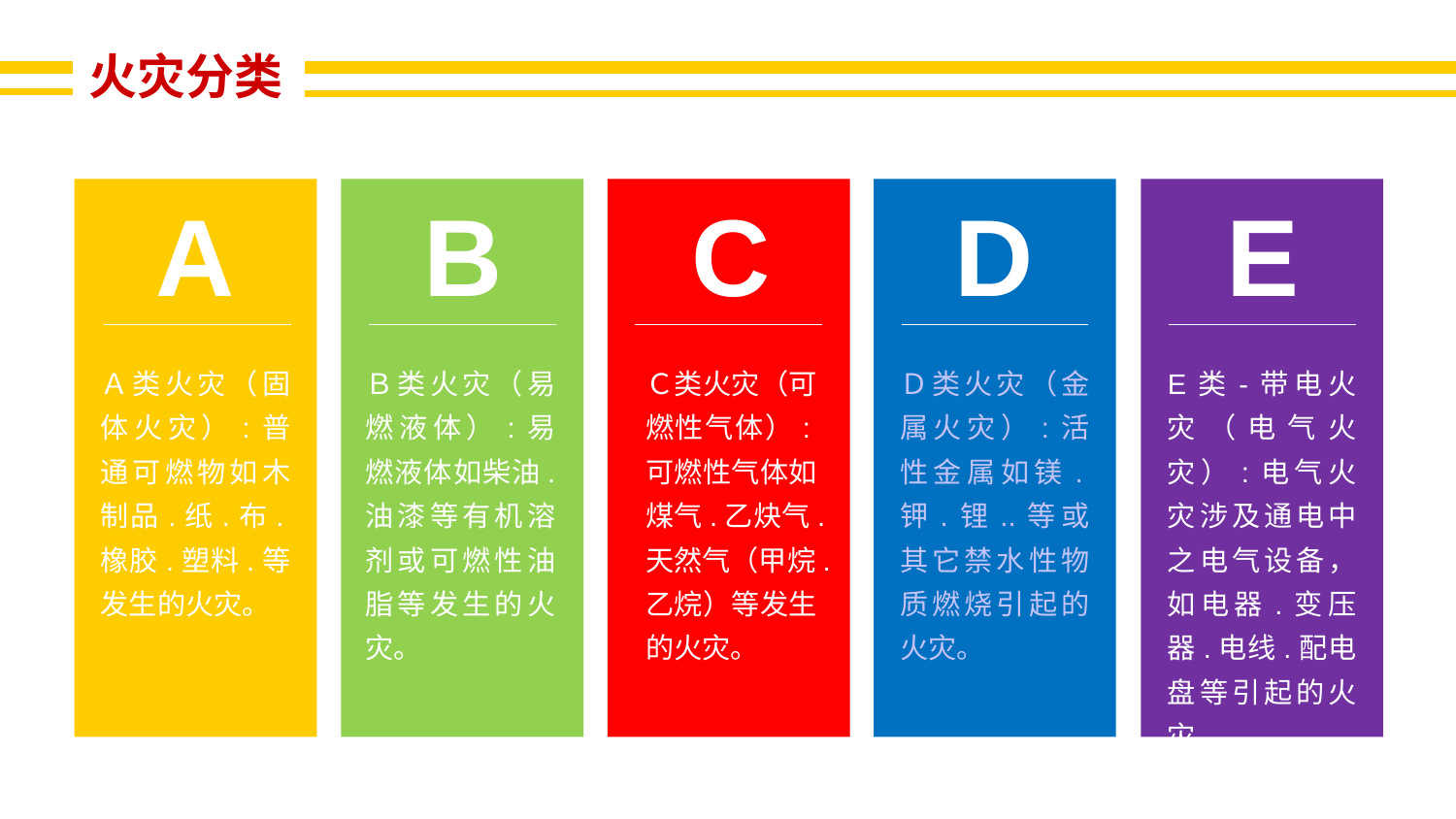

火灾分类

A
B
C
D
E
Ａ类火灾（固体火灾）:普通可燃物如木制品.纸.布.橡胶.塑料.等发生的火灾。
Ｃ类火灾（可燃性气体）:可燃性气体如煤气.乙炔气.天然气（甲烷.乙烷）等发生的火灾。
E类-带电火灾（电气火灾）:电气火灾涉及通电中之电气设备，如电器.变压器.电线.配电盘等引起的火灾。
Ｂ类火灾（易燃液体）:易燃液体如柴油. 油漆等有机溶剂或可燃性油脂等发生的火灾。
Ｄ类火灾（金属火灾）:活性金属如镁.钾.锂..等或其它禁水性物质燃烧引起的火灾。